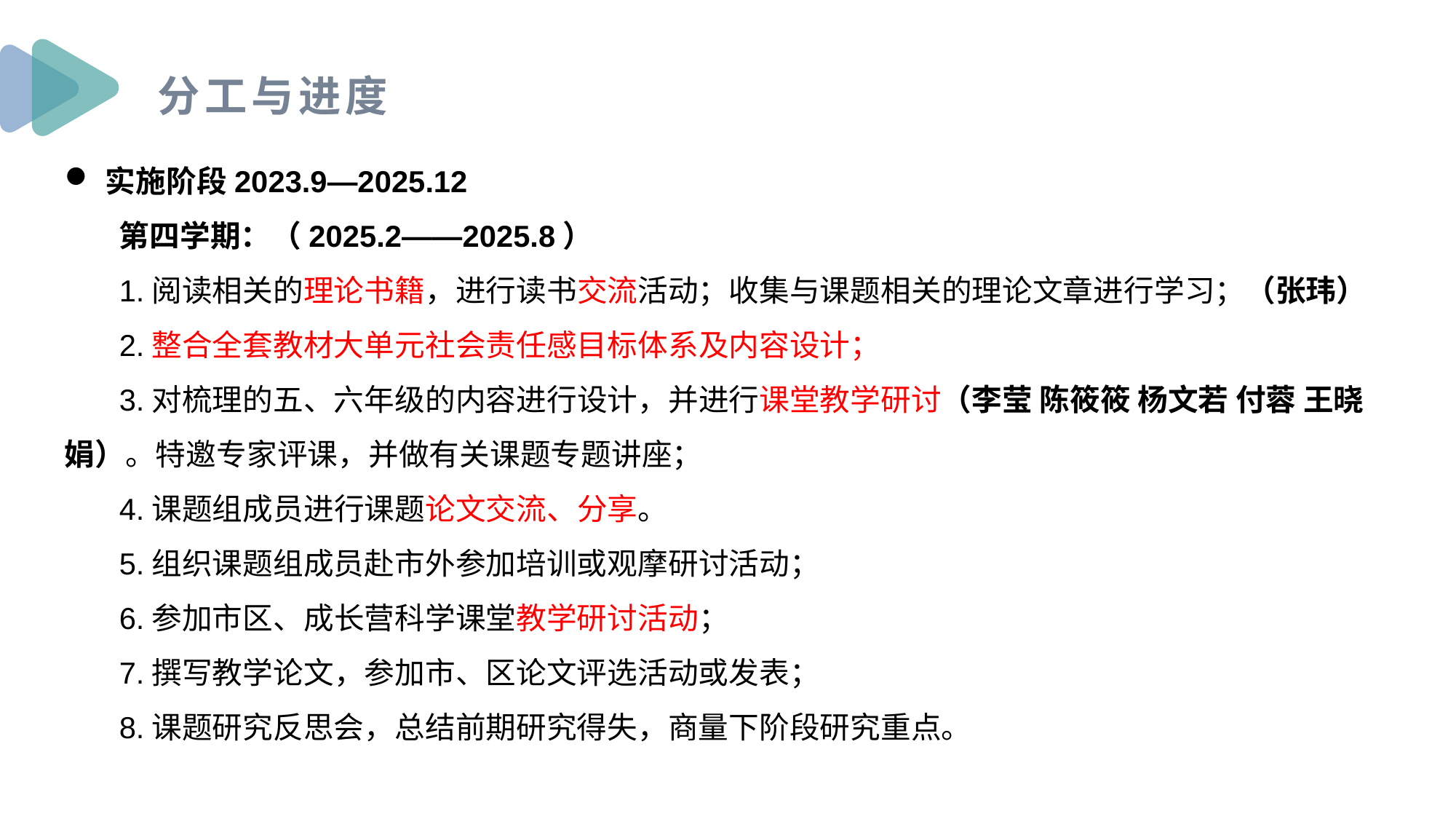

分工与进度
实施阶段2023.9—2025.12
第四学期：（2025.2——2025.8）
1.阅读相关的理论书籍，进行读书交流活动；收集与课题相关的理论文章进行学习；（张玮）
2.整合全套教材大单元社会责任感目标体系及内容设计；
3.对梳理的五、六年级的内容进行设计，并进行课堂教学研讨（李莹 陈筱筱 杨文若 付蓉 王晓娟）。特邀专家评课，并做有关课题专题讲座；
4.课题组成员进行课题论文交流、分享。
5.组织课题组成员赴市外参加培训或观摩研讨活动；
6.参加市区、成长营科学课堂教学研讨活动；
7.撰写教学论文，参加市、区论文评选活动或发表；
8.课题研究反思会，总结前期研究得失，商量下阶段研究重点。